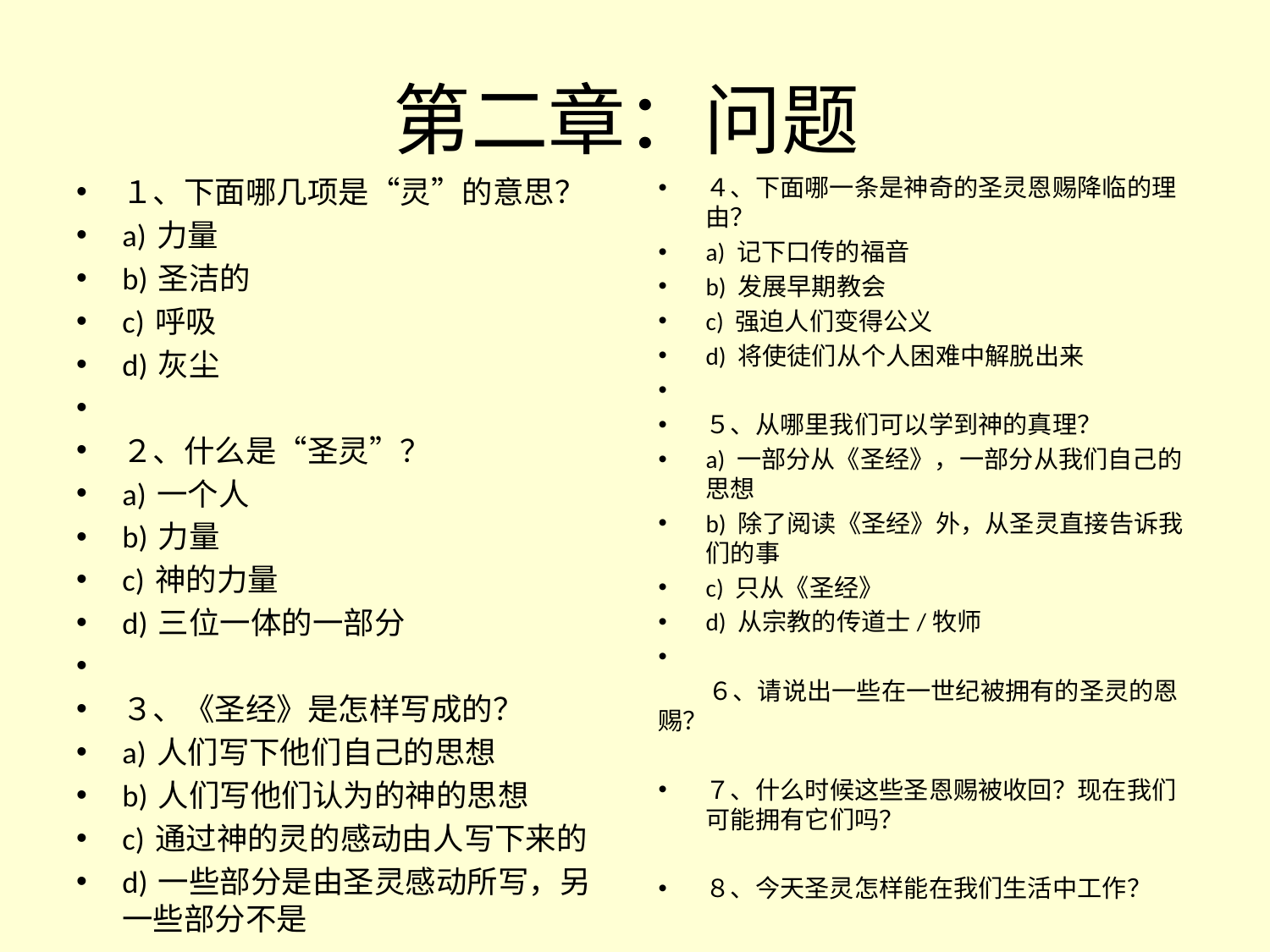

# 第二章：问题
１、下面哪几项是“灵”的意思？
a) 力量
b) 圣洁的
c) 呼吸
d) 灰尘

２、什么是“圣灵”？
a) 一个人
b) 力量
c) 神的力量
d) 三位一体的一部分

３、《圣经》是怎样写成的？
a) 人们写下他们自己的思想
b) 人们写他们认为的神的思想
c) 通过神的灵的感动由人写下来的
d) 一些部分是由圣灵感动所写，另一些部分不是

４、下面哪一条是神奇的圣灵恩赐降临的理由？
a) 记下口传的福音
b) 发展早期教会
c) 强迫人们变得公义
d) 将使徒们从个人困难中解脱出来

５、从哪里我们可以学到神的真理？
a) 一部分从《圣经》，一部分从我们自己的思想
b) 除了阅读《圣经》外，从圣灵直接告诉我们的事
c) 只从《圣经》
d) 从宗教的传道士/牧师

        ６、请说出一些在一世纪被拥有的圣灵的恩赐？

７、什么时候这些圣恩赐被收回？现在我们可能拥有它们吗？

８、今天圣灵怎样能在我们生活中工作？